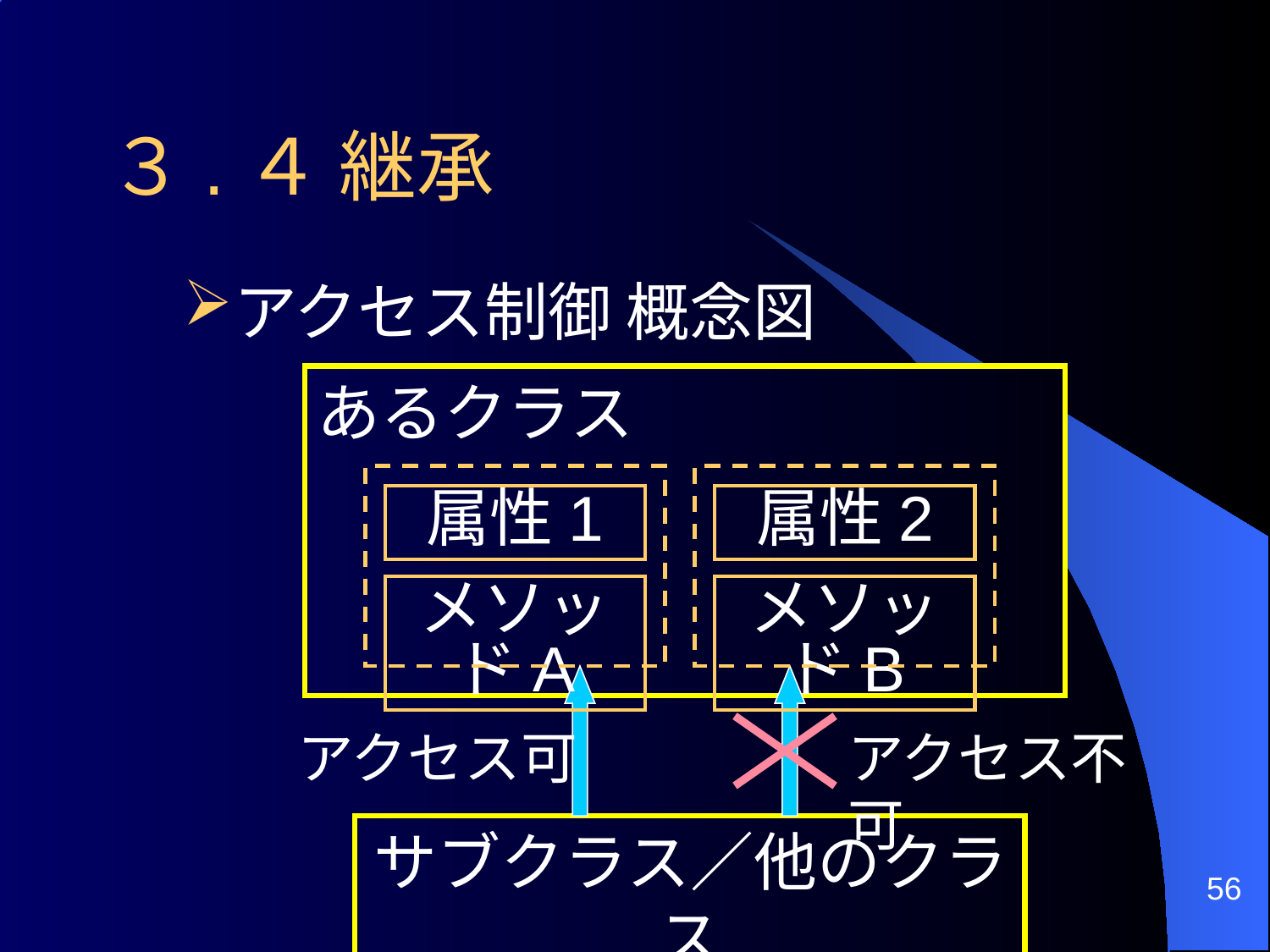

３.４ 継承
アクセス制御 概念図
あるクラス

属性1
属性2
メソッドA
メソッドB

アクセス可

アクセス不可
サブクラス／他のクラス
56